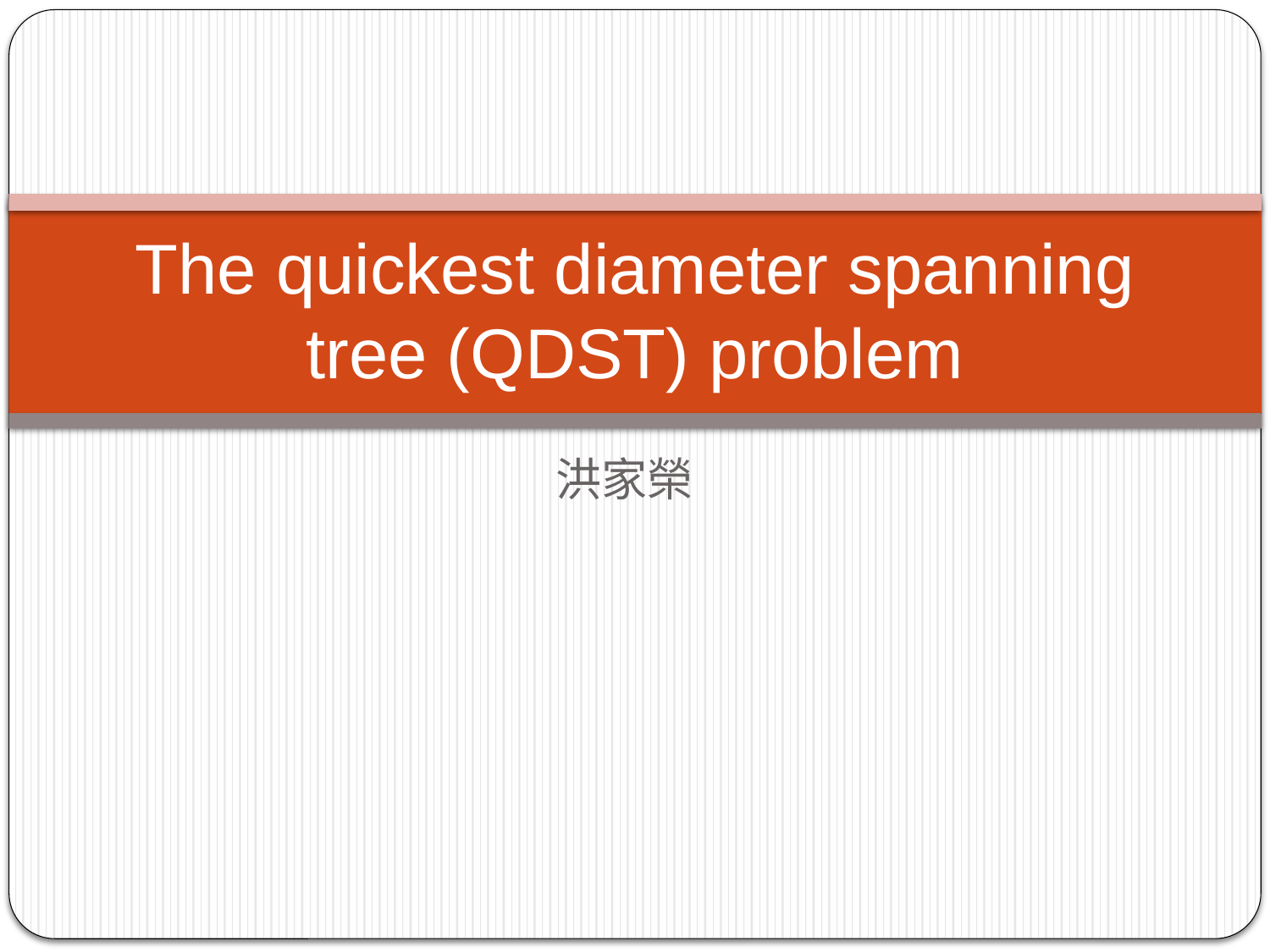

# The quickest diameter spanning tree (QDST) problem
洪家榮